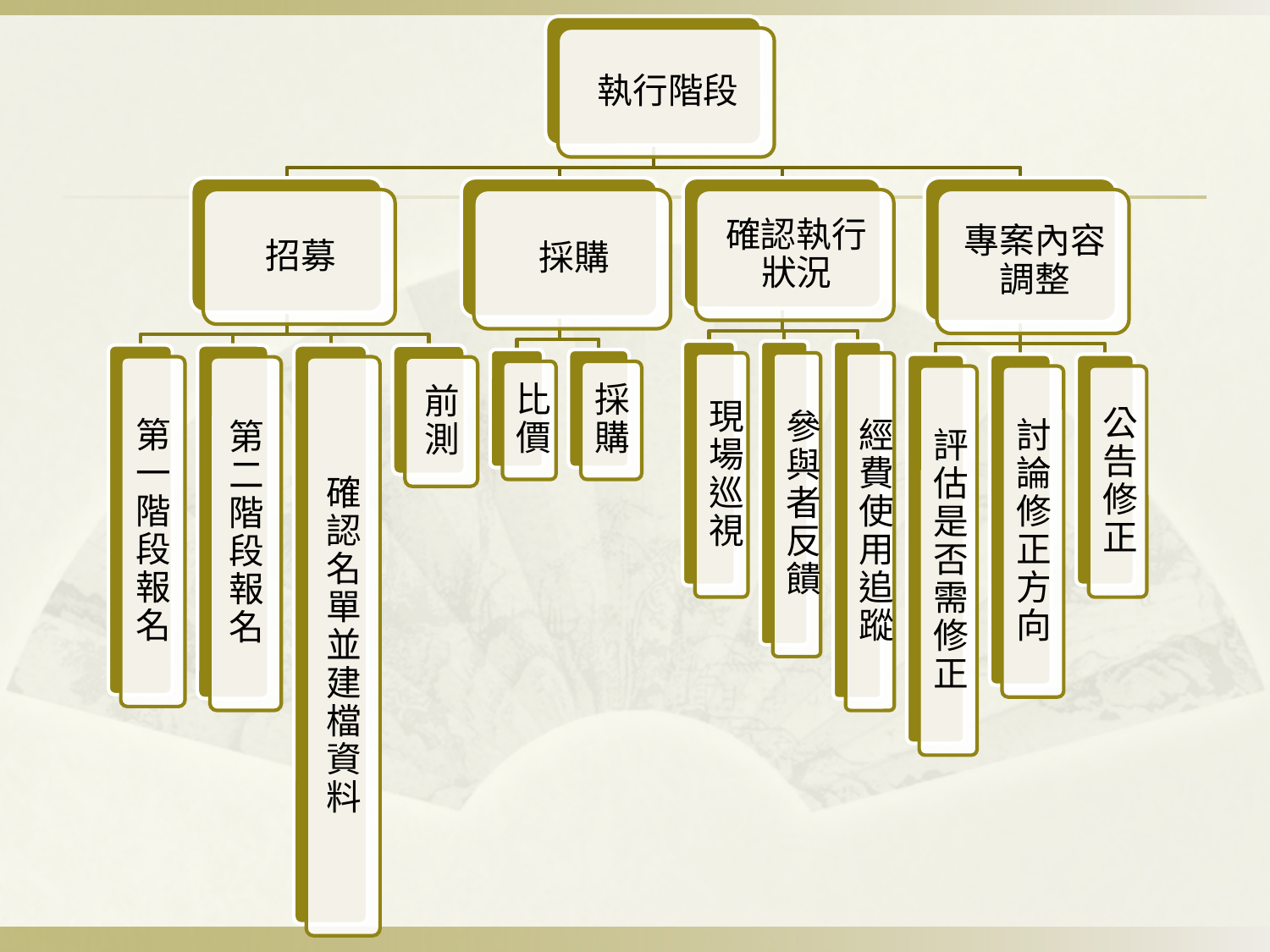

執行階段
招募
第一階段報名
第二階段報名
確認名單並建檔資料
前測
採購
比價
採購
確認執行狀況
現場巡視
參與者反饋
經費使用追蹤
專案內容調整
評估是否需修正
討論修正方向
公告修正
#